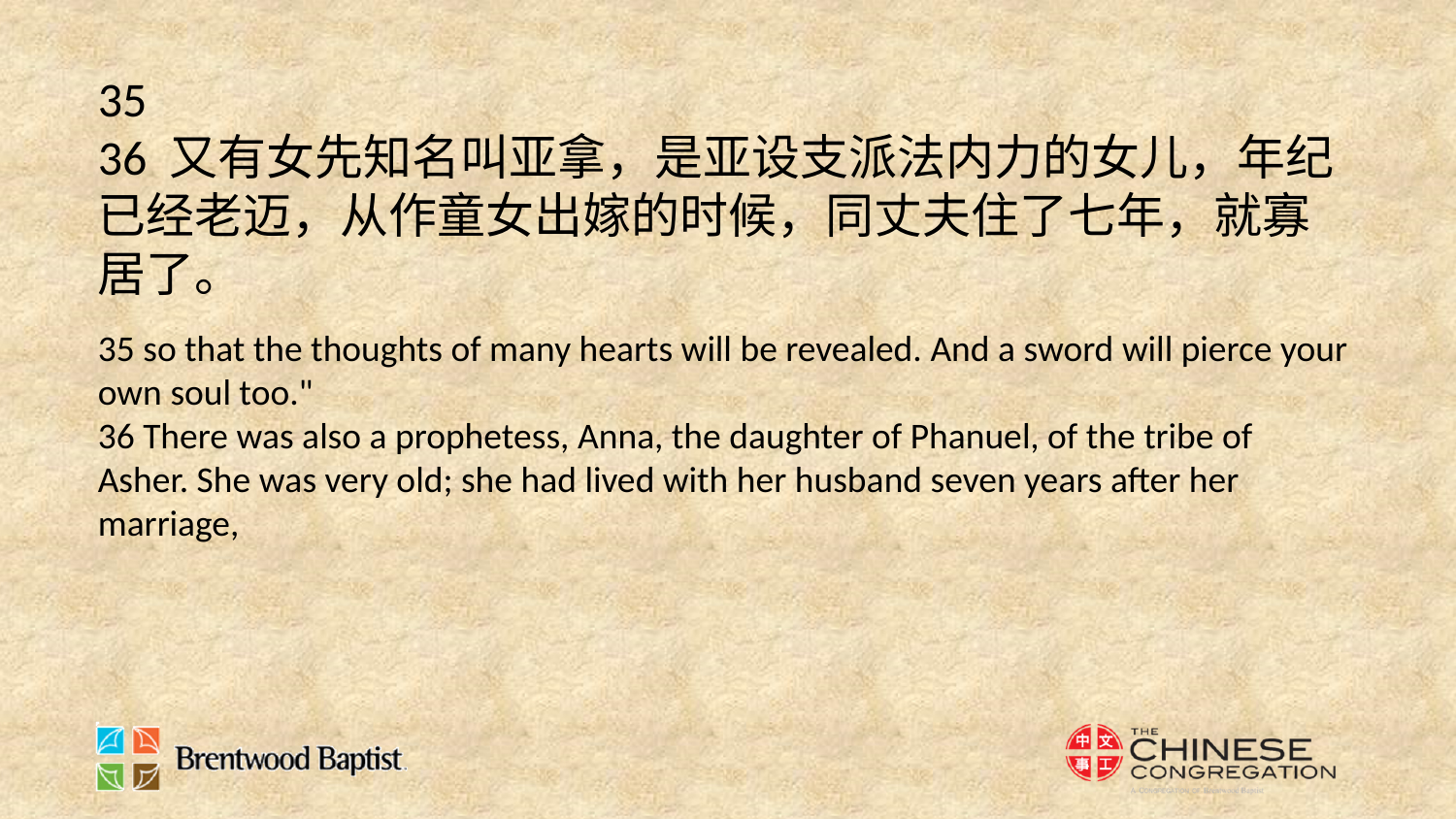

35
36 又有女先知名叫亚拿，是亚设支派法内力的女儿，年纪已经老迈，从作童女出嫁的时候，同丈夫住了七年，就寡居了。

35 so that the thoughts of many hearts will be revealed. And a sword will pierce your own soul too."
36 There was also a prophetess, Anna, the daughter of Phanuel, of the tribe of Asher. She was very old; she had lived with her husband seven years after her marriage,